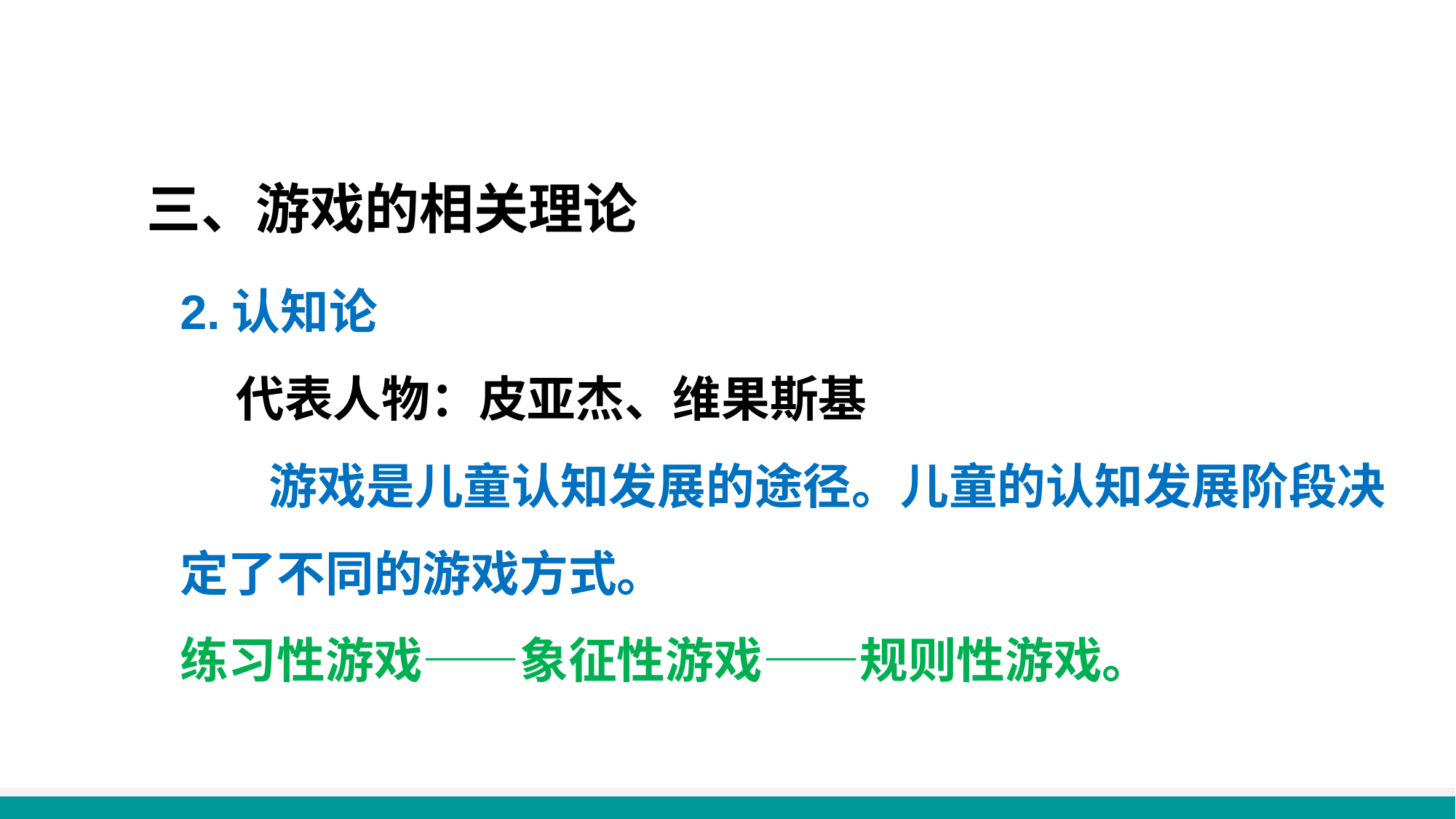

三、游戏的相关理论
2.认知论
    代表人物：皮亚杰、维果斯基
       游戏是儿童认知发展的途径。儿童的认知发展阶段决定了不同的游戏方式。
练习性游戏——象征性游戏——规则性游戏。
15